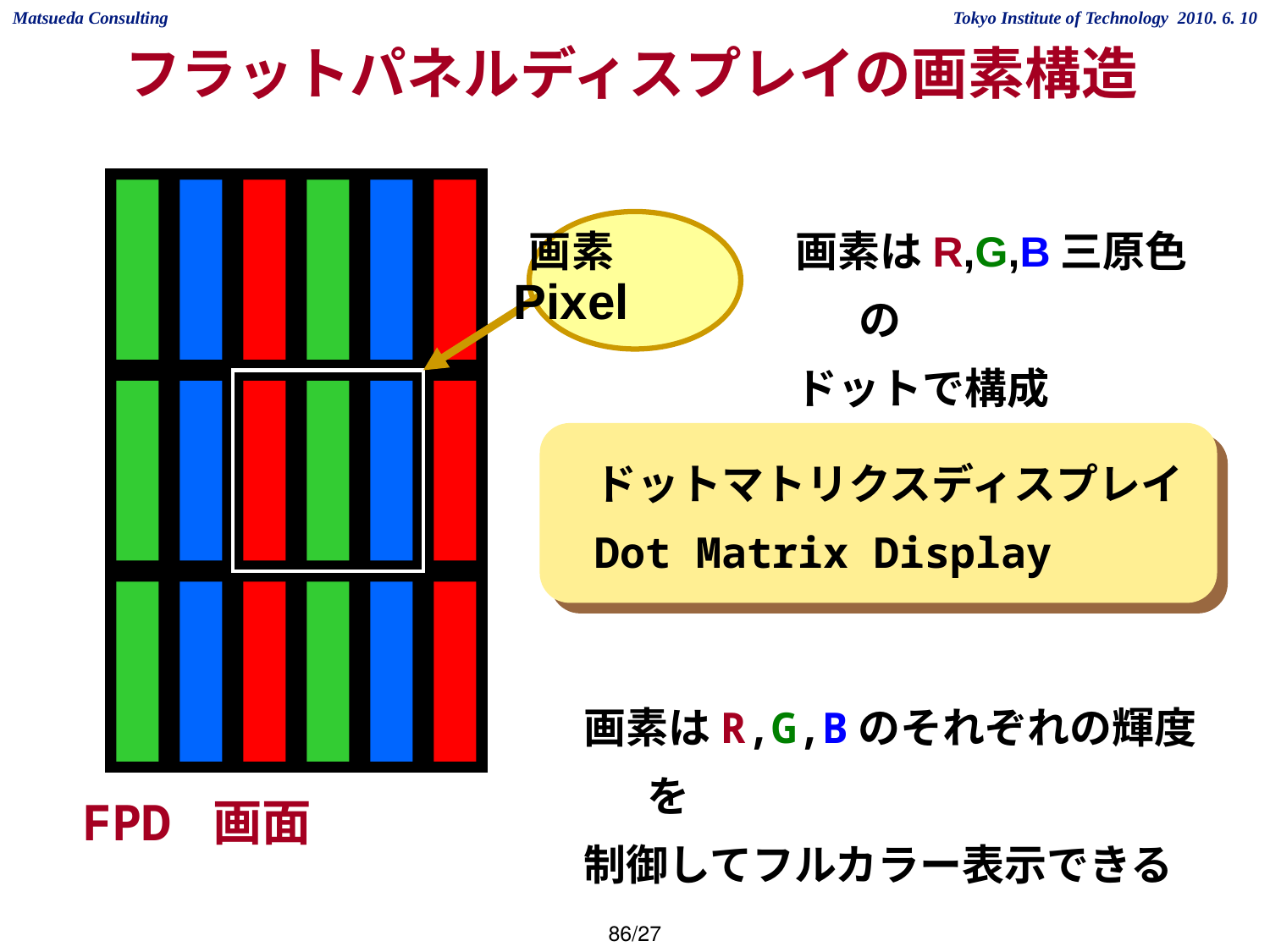

フラットパネルディスプレイの画素構造

画素
画素はR,G,B三原色の
ドットで構成

Pixel

ドットマトリクスディスプレイ
Dot Matrix Display

画素はR,G,Bのそれぞれの輝度を
制御してフルカラー表示できる
FPD 画面